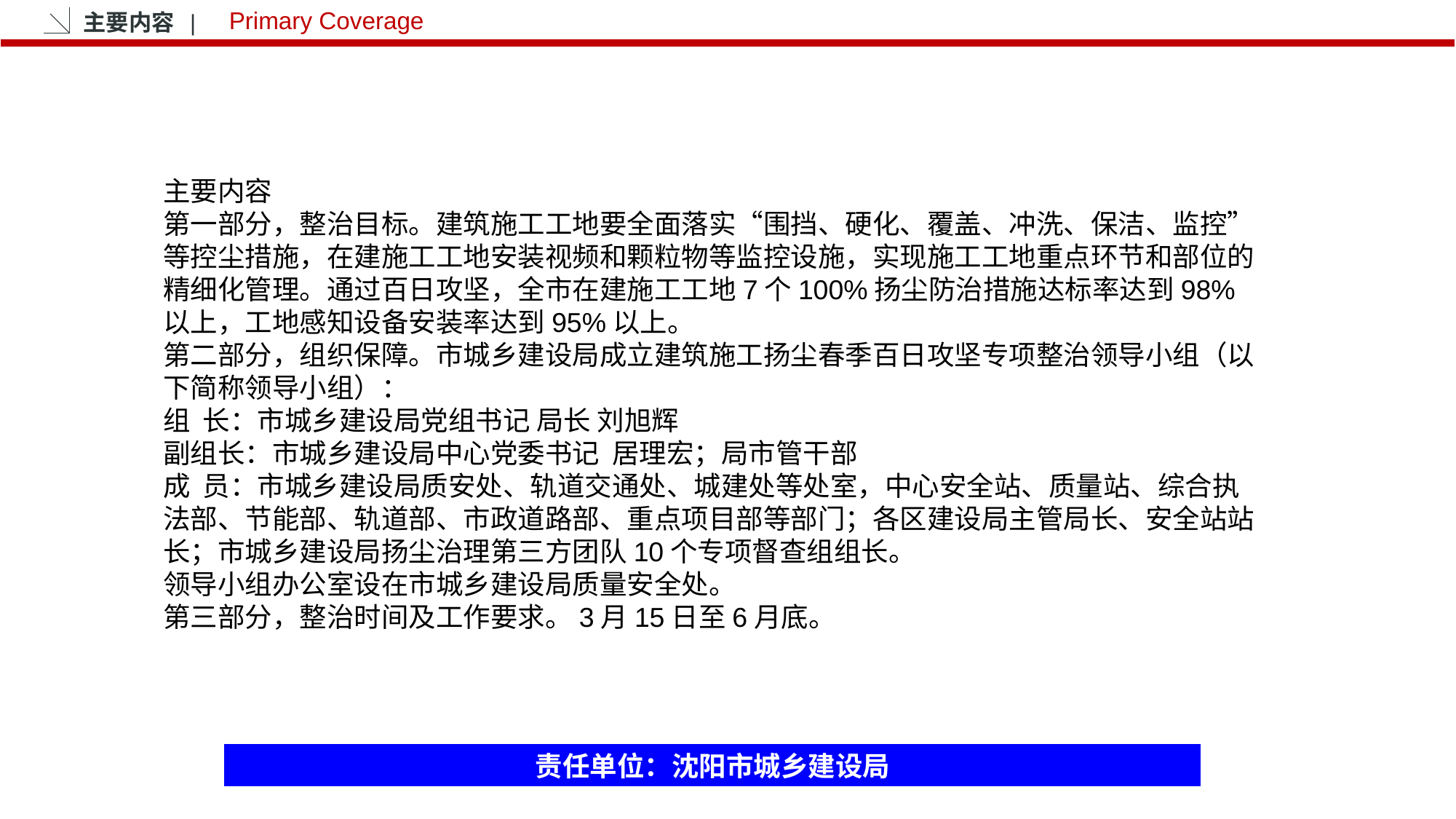

主要内容  |
Primary Coverage
主要内容
第一部分，整治目标。建筑施工工地要全面落实“围挡、硬化、覆盖、冲洗、保洁、监控”等控尘措施，在建施工工地安装视频和颗粒物等监控设施，实现施工工地重点环节和部位的精细化管理。通过百日攻坚，全市在建施工工地7个100%扬尘防治措施达标率达到98%以上，工地感知设备安装率达到95%以上。
第二部分，组织保障。市城乡建设局成立建筑施工扬尘春季百日攻坚专项整治领导小组（以下简称领导小组）：
组  长：市城乡建设局党组书记 局长 刘旭辉
副组长：市城乡建设局中心党委书记  居理宏；局市管干部
成  员：市城乡建设局质安处、轨道交通处、城建处等处室，中心安全站、质量站、综合执法部、节能部、轨道部、市政道路部、重点项目部等部门；各区建设局主管局长、安全站站长；市城乡建设局扬尘治理第三方团队10个专项督查组组长。
领导小组办公室设在市城乡建设局质量安全处。
第三部分，整治时间及工作要求。3月15日至6月底。
责任单位：沈阳市城乡建设局